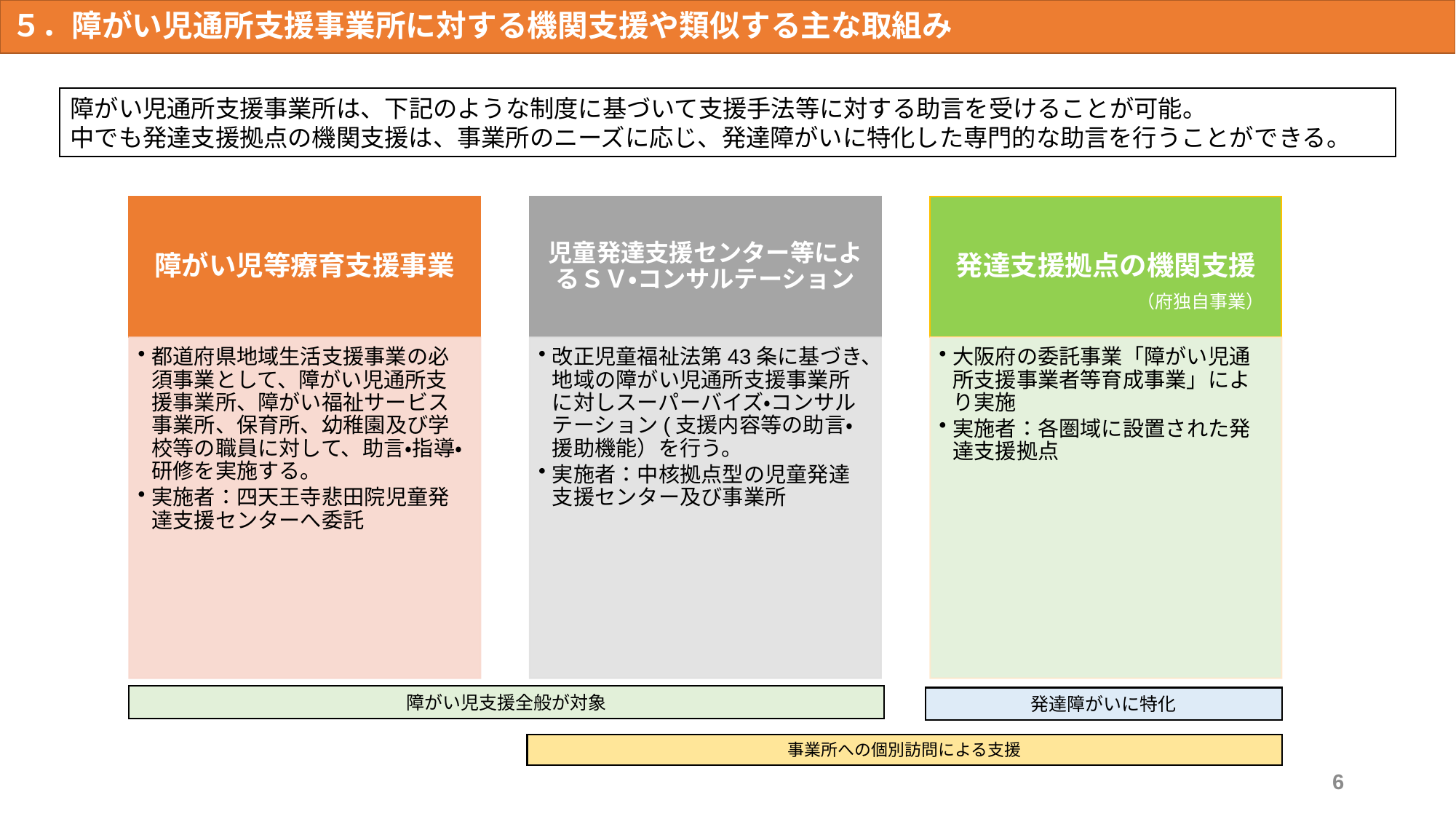

５．障がい児通所支援事業所に対する機関支援や類似する主な取組み
障がい児通所支援事業所は、下記のような制度に基づいて支援手法等に対する助言を受けることが可能。
中でも発達支援拠点の機関支援は、事業所のニーズに応じ、発達障がいに特化した専門的な助言を行うことができる。
障がい児等療育支援事業
都道府県地域生活支援事業の必須事業として、障がい児通所支援事業所、障がい福祉サービス事業所、保育所、幼稚園及び学校等の職員に対して、助言・指導・研修を実施する。
実施者：四天王寺悲田院児童発達支援センターへ委託
児童発達支援センター等によるＳＶ・コンサルテーション
改正児童福祉法第43条に基づき、地域の障がい児通所支援事業所に対しスーパーバイズ・コンサルテーション(支援内容等の助言・援助機能）を行う。
実施者：中核拠点型の児童発達支援センター及び事業所
発達支援拠点の機関支援
大阪府の委託事業「障がい児通所支援事業者等育成事業」により実施
実施者：各圏域に設置された発達支援拠点
（府独自事業）
障がい児支援全般が対象
発達障がいに特化
事業所への個別訪問による支援
6